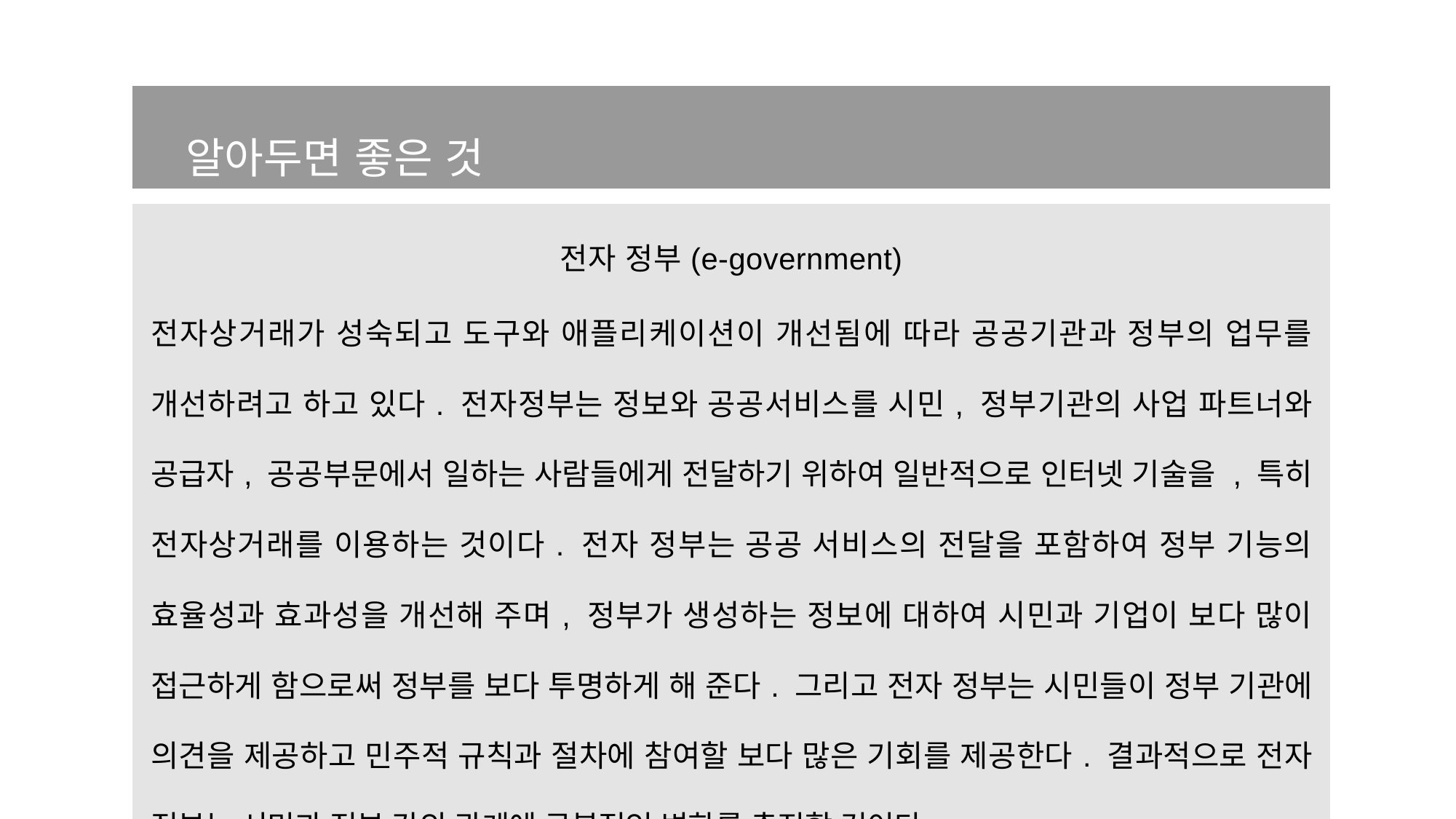

| 알아두면 좋은 것 |
| --- |
|  |
| 전자 정부(e-government) 전자상거래가 성숙되고 도구와 애플리케이션이 개선됨에 따라 공공기관과 정부의 업무를 개선하려고 하고 있다. 전자정부는 정보와 공공서비스를 시민, 정부기관의 사업 파트너와 공급자, 공공부문에서 일하는 사람들에게 전달하기 위하여 일반적으로 인터넷 기술을 , 특히 전자상거래를 이용하는 것이다. 전자 정부는 공공 서비스의 전달을 포함하여 정부 기능의 효율성과 효과성을 개선해 주며, 정부가 생성하는 정보에 대하여 시민과 기업이 보다 많이 접근하게 함으로써 정부를 보다 투명하게 해 준다. 그리고 전자 정부는 시민들이 정부 기관에 의견을 제공하고 민주적 규칙과 절차에 참여할 보다 많은 기회를 제공한다. 결과적으로 전자 정부는 시민과 정부 간의 관계에 근복적인 변화를 촉진할 것이다. |